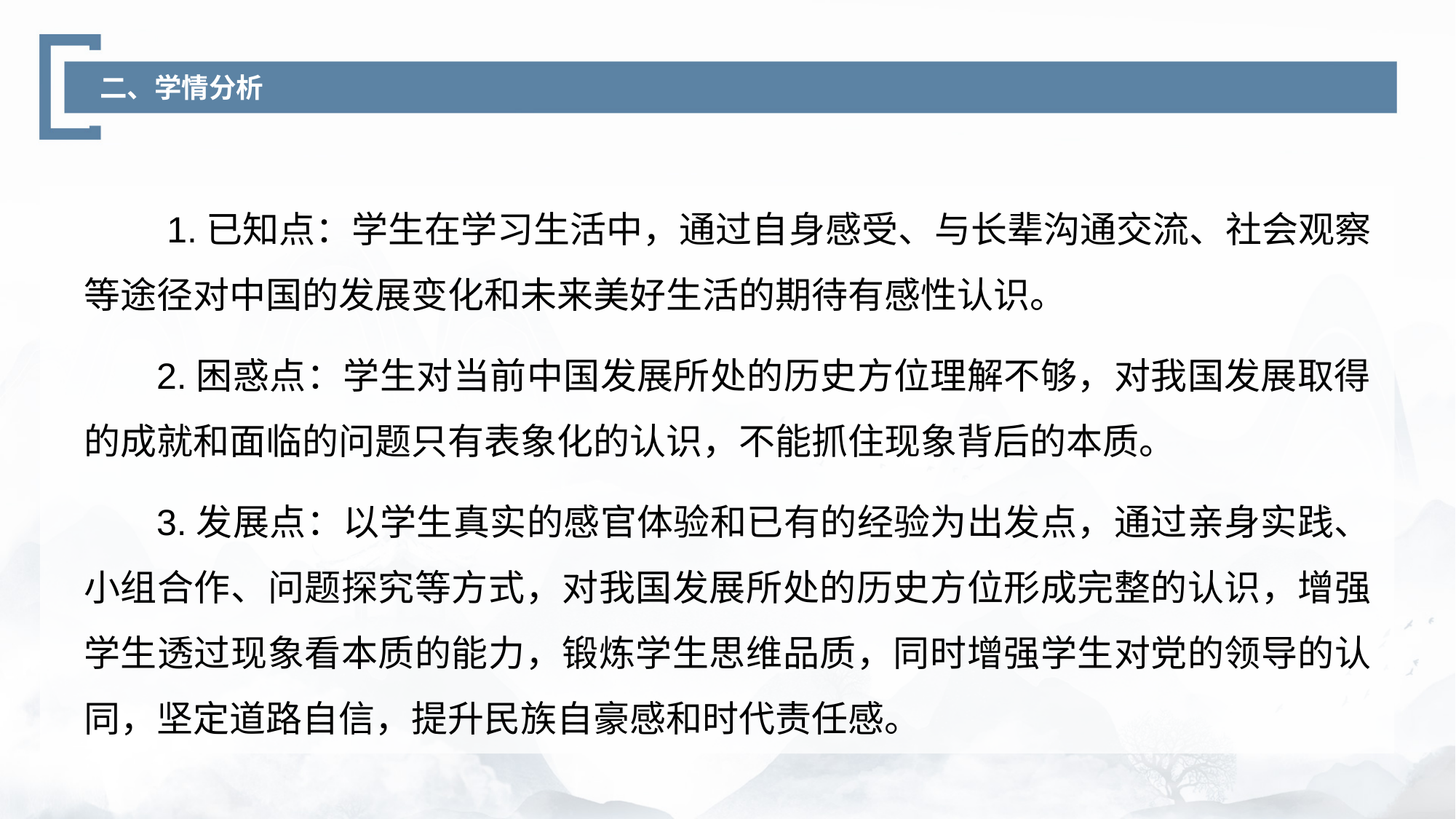

二、学情分析
 1.已知点：学生在学习生活中，通过自身感受、与长辈沟通交流、社会观察等途径对中国的发展变化和未来美好生活的期待有感性认识。
2.困惑点：学生对当前中国发展所处的历史方位理解不够，对我国发展取得的成就和面临的问题只有表象化的认识，不能抓住现象背后的本质。
3.发展点：以学生真实的感官体验和已有的经验为出发点，通过亲身实践、小组合作、问题探究等方式，对我国发展所处的历史方位形成完整的认识，增强学生透过现象看本质的能力，锻炼学生思维品质，同时增强学生对党的领导的认同，坚定道路自信，提升民族自豪感和时代责任感。